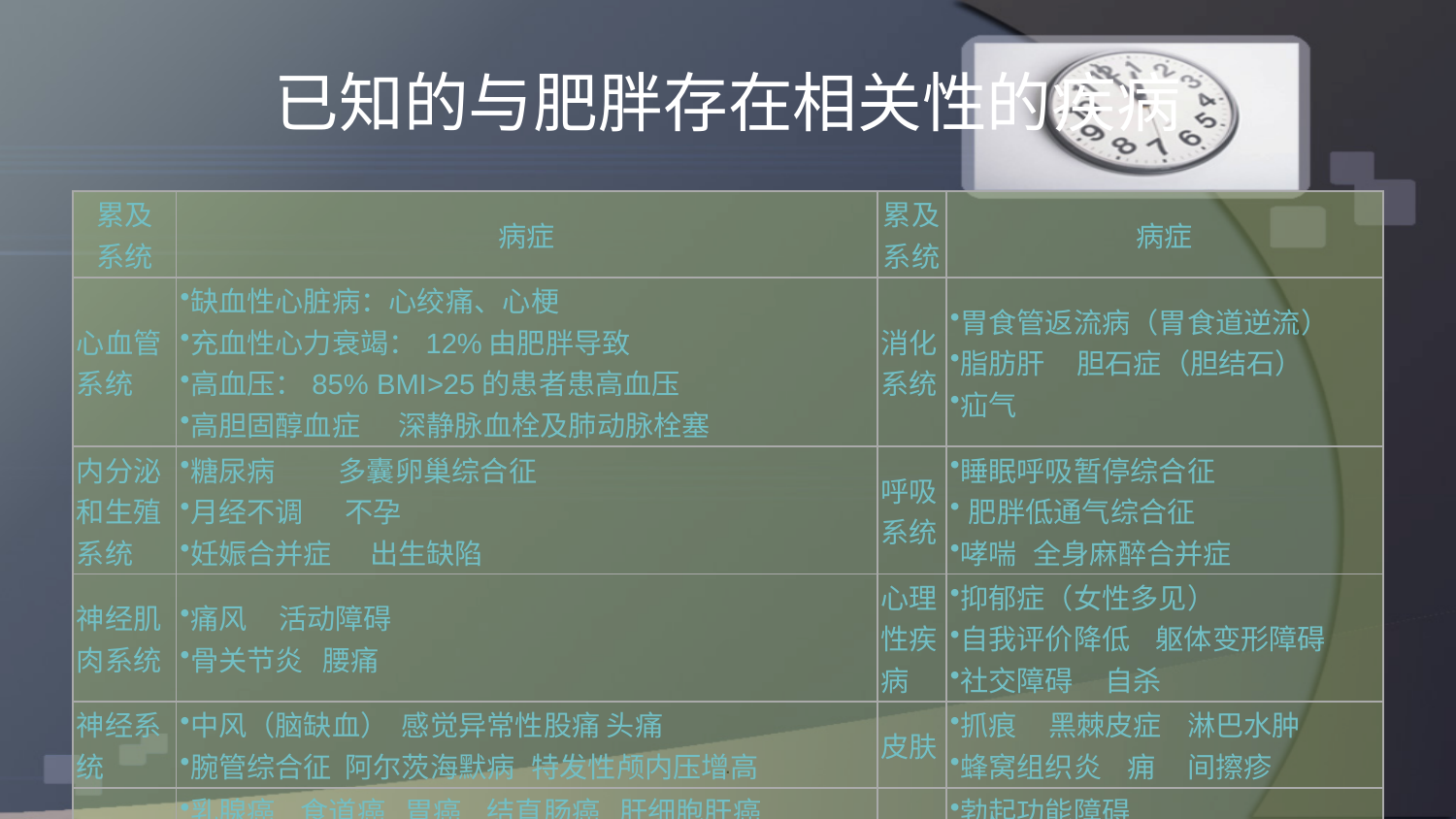

# 已知的与肥胖存在相关性的疾病
| 累及 系统 | 病症 | 累及系统 | 病症 |
| --- | --- | --- | --- |
| 心血管系统 | 缺血性心脏病：心绞痛、心梗 充血性心力衰竭：12%由肥胖导致 高血压：85% BMI>25的患者患高血压 高胆固醇血症 深静脉血栓及肺动脉栓塞 | 消化系统 | 胃食管返流病（胃食道逆流） 脂肪肝 胆石症（胆结石） 疝气 |
| 内分泌和生殖系统 | 糖尿病 多囊卵巢综合征 月经不调 不孕 妊娠合并症 出生缺陷 | 呼吸系统 | 睡眠呼吸暂停综合征 肥胖低通气综合征 哮喘 全身麻醉合并症 |
| 神经肌肉系统 | 痛风 活动障碍 骨关节炎 腰痛 | 心理性疾病 | 抑郁症（女性多见） 自我评价降低 躯体变形障碍 社交障碍 自杀 |
| 神经系统 | 中风（脑缺血） 感觉异常性股痛 头痛 腕管综合征 阿尔茨海默病 特发性颅内压增高 | 皮肤 | 抓痕 黑棘皮症 淋巴水肿 蜂窝组织炎 痈 间擦疹 |
| 癌症[20] | 乳腺癌 食道癌 胃癌 结直肠癌 肝细胞肝癌 膀胱癌 前列腺癌 子宫内膜癌、宫颈癌 卵巢癌 肾细胞癌 非霍奇金淋巴瘤 多发性骨髓瘤 | 泌尿系统 | 勃起功能障碍 尿失禁 慢性肾功能不全 性腺功能低下 胎死宫内 |
.